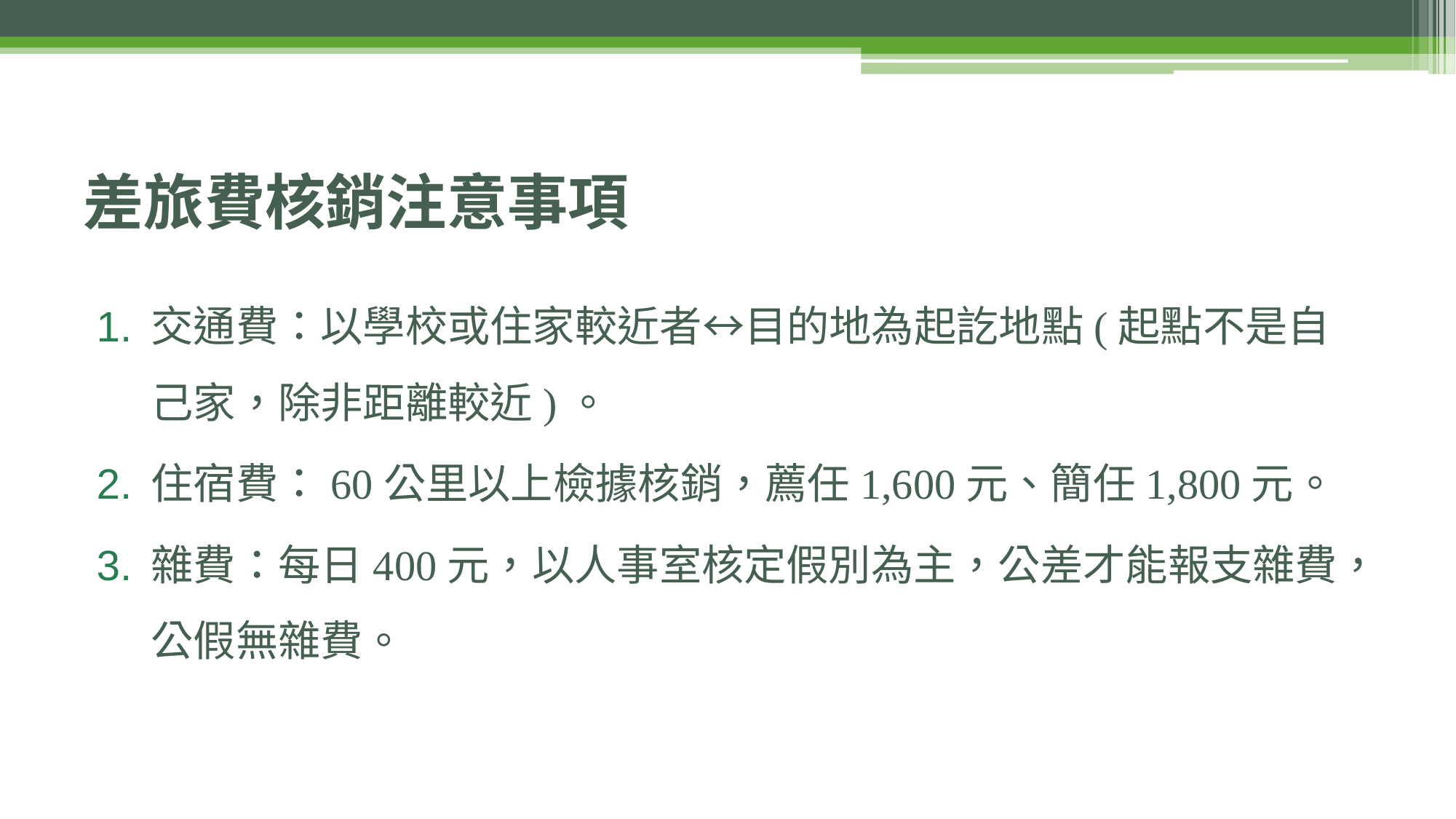

# 差旅費核銷注意事項
交通費：以學校或住家較近者↔目的地為起訖地點(起點不是自己家，除非距離較近)。
住宿費：60公里以上檢據核銷，薦任1,600元、簡任1,800元。
雜費：每日400元，以人事室核定假別為主，公差才能報支雜費，公假無雜費。